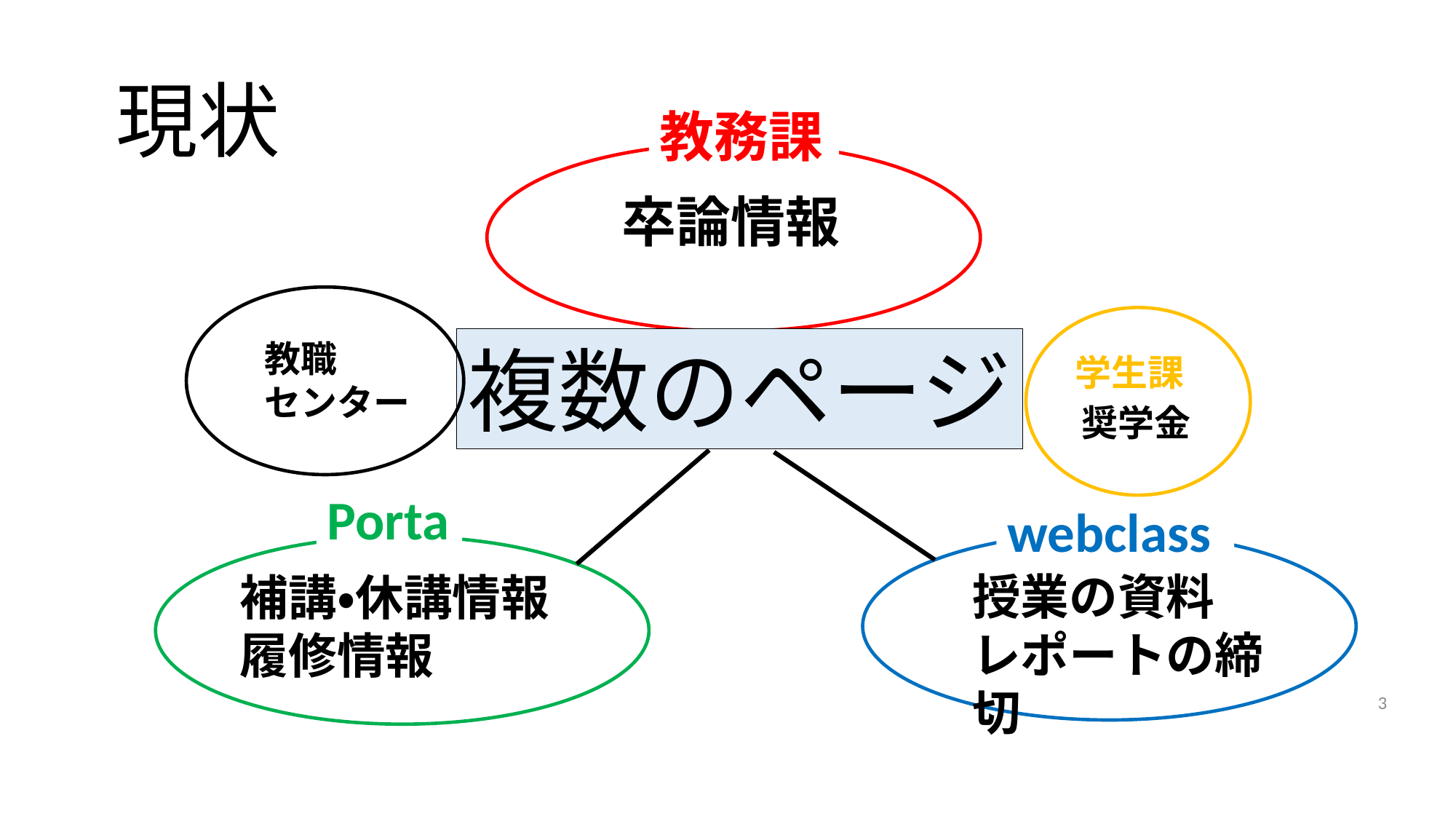

現状
教務課

卒論情報

複数のページ
教職
センター
学生課
奨学金
Porta
webclass

授業の資料
レポートの締切
補講・休講情報
履修情報
3